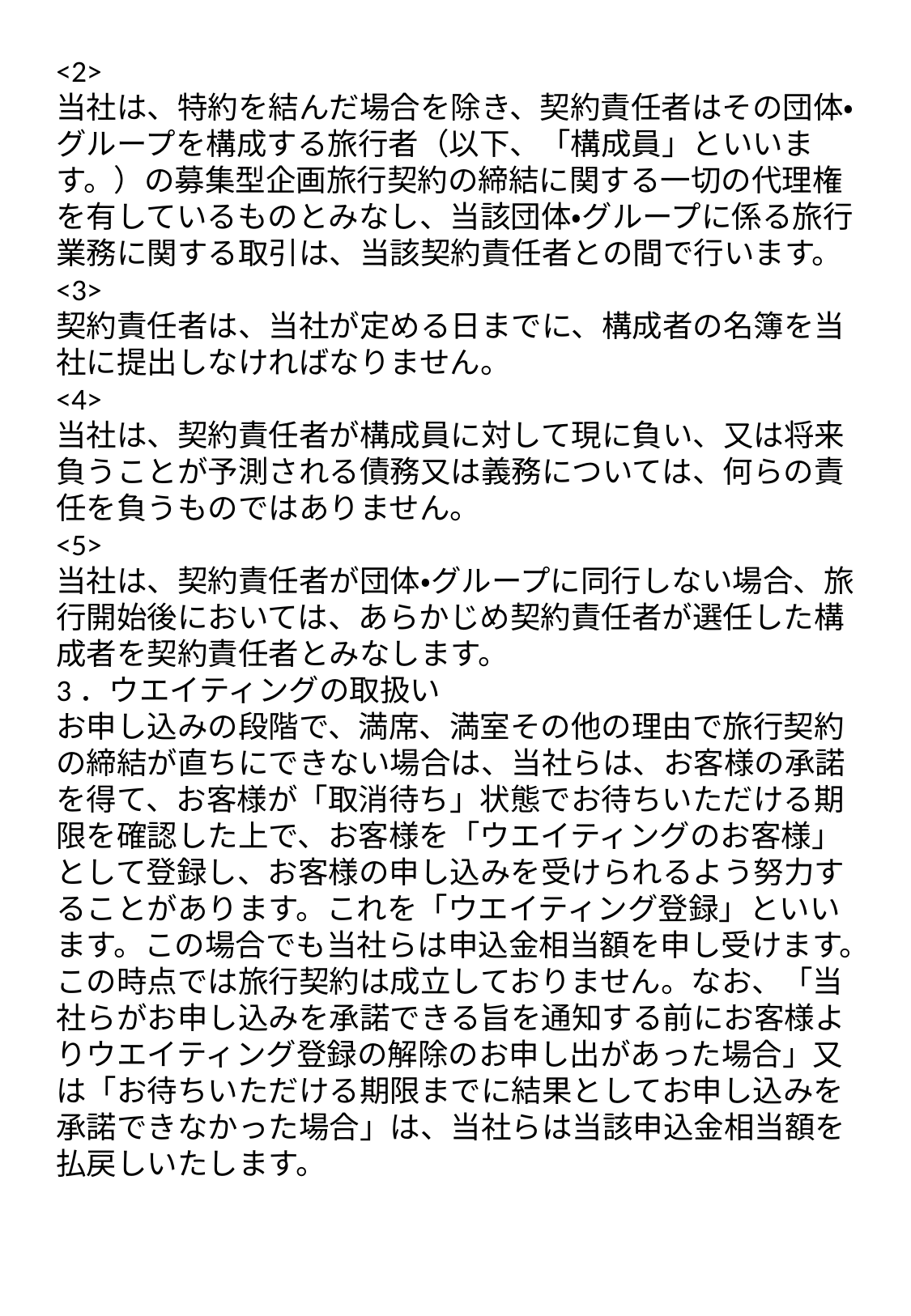

<2>
当社は、特約を結んだ場合を除き、契約責任者はその団体・グループを構成する旅行者（以下、「構成員」といいます。）の募集型企画旅行契約の締結に関する一切の代理権を有しているものとみなし、当該団体・グループに係る旅行業務に関する取引は、当該契約責任者との間で行います。
<3>
契約責任者は、当社が定める日までに、構成者の名簿を当社に提出しなければなりません。
<4>
当社は、契約責任者が構成員に対して現に負い、又は将来負うことが予測される債務又は義務については、何らの責任を負うものではありません。
<5>
当社は、契約責任者が団体・グループに同行しない場合、旅行開始後においては、あらかじめ契約責任者が選任した構成者を契約責任者とみなします。
3．ウエイティングの取扱い
お申し込みの段階で、満席、満室その他の理由で旅行契約の締結が直ちにできない場合は、当社らは、お客様の承諾を得て、お客様が「取消待ち」状態でお待ちいただける期限を確認した上で、お客様を「ウエイティングのお客様」として登録し、お客様の申し込みを受けられるよう努力することがあります。これを「ウエイティング登録」といいます。この場合でも当社らは申込金相当額を申し受けます。この時点では旅行契約は成立しておりません。なお、「当社らがお申し込みを承諾できる旨を通知する前にお客様よりウエイティング登録の解除のお申し出があった場合」又は「お待ちいただける期限までに結果としてお申し込みを承諾できなかった場合」は、当社らは当該申込金相当額を払戻しいたします。